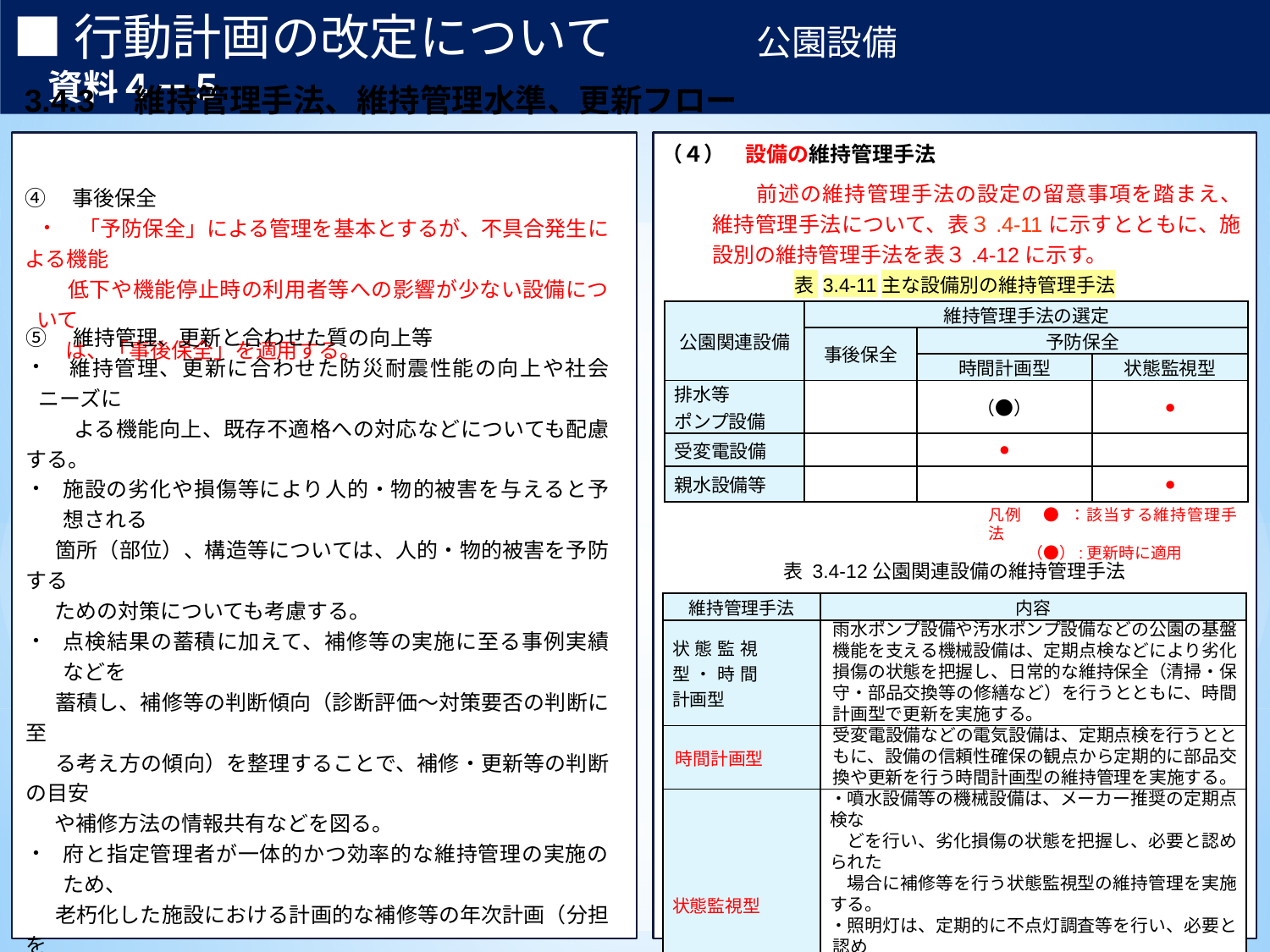

■行動計画の改定について　　　　公園設備　　　　　　　　　　　資料４－５
3.4.3　維持管理手法、維持管理水準、更新フロー
(1)　基本的な考え方
【補足】	体制は主に行っている実施主体を記載しており、これによらない場合もある。
※1	日常点検の頻度は当該路線により異なり、交通量2万台/日以上の路線では週2回、それ以外では週1回の頻度で実施。
※2	臨時的に行う緊急点検等は必要に応じて随意実施。

（４）　設備の維持管理手法
　　前述の維持管理手法の設定の留意事項を踏まえ、維持管理手法について、表３.4‐11に示すとともに、施設別の維持管理手法を表３.4‐12に示す。
④　事後保全
　「予防保全」による管理を基本とするが、不具合発生による機能
     低下や機能停止時の利用者等への影響が少ない設備について
     は、「事後保全」を適用する。
表 3.4‑11主な設備別の維持管理手法
| 公園関連設備 | 維持管理手法の選定 |  |  |
| --- | --- | --- | --- |
|  | 事後保全 | 予防保全 |  |
|  |  | 時間計画型 | 状態監視型 |
| 排水等 ポンプ設備 |  | （●） | ● |
| 受変電設備 |  | ● |  |
| 親水設備等 |  |  | ● |
⑤　維持管理、更新と合わせた質の向上等
　維持管理、更新に合わせた防災耐震性能の向上や社会ニーズに
　　 よる機能向上、既存不適格への対応などについても配慮する。
施設の劣化や損傷等により人的・物的被害を与えると予想される
     箇所（部位）、構造等については、人的・物的被害を予防する
     ための対策についても考慮する。
点検結果の蓄積に加えて、補修等の実施に至る事例実績などを
     蓄積し、補修等の判断傾向（診断評価～対策要否の判断に至
     る考え方の傾向）を整理することで、補修・更新等の判断の目安
     や補修方法の情報共有などを図る。
府と指定管理者が一体的かつ効率的な維持管理の実施のため、
     老朽化した施設における計画的な補修等の年次計画（分担を
     含め）を立案し、府と指定管理者が一体となった施設の機能保
     全を図る。
凡例 　●  ：該当する維持管理手法
　　  （●）:更新時に適用
表 3.4‑12公園関連設備の維持管理手法
| 維持管理手法 | 内容 |
| --- | --- |
| 状態監視型・時間計画型 | 雨水ポンプ設備や汚水ポンプ設備などの公園の基盤機能を支える機械設備は、定期点検などにより劣化損傷の状態を把握し、日常的な維持保全（清掃・保守・部品交換等の修繕など）を行うとともに、時間計画型で更新を実施する。 |
| 時間計画型 | 受変電設備などの電気設備は、定期点検を行うとともに、設備の信頼性確保の観点から定期的に部品交換や更新を行う時間計画型の維持管理を実施する。 |
| 状態監視型 | ・噴水設備等の機械設備は、メーカー推奨の定期点検な　 　どを行い、劣化損傷の状態を把握し、必要と認められた 　場合に補修等を行う状態監視型の維持管理を実施する。 ・照明灯は、定期的に不点灯調査等を行い、必要と認め 　られた場合に部品交換や灯具の更新等を行う状態監視 　型の維持管理を実施する。 |

61